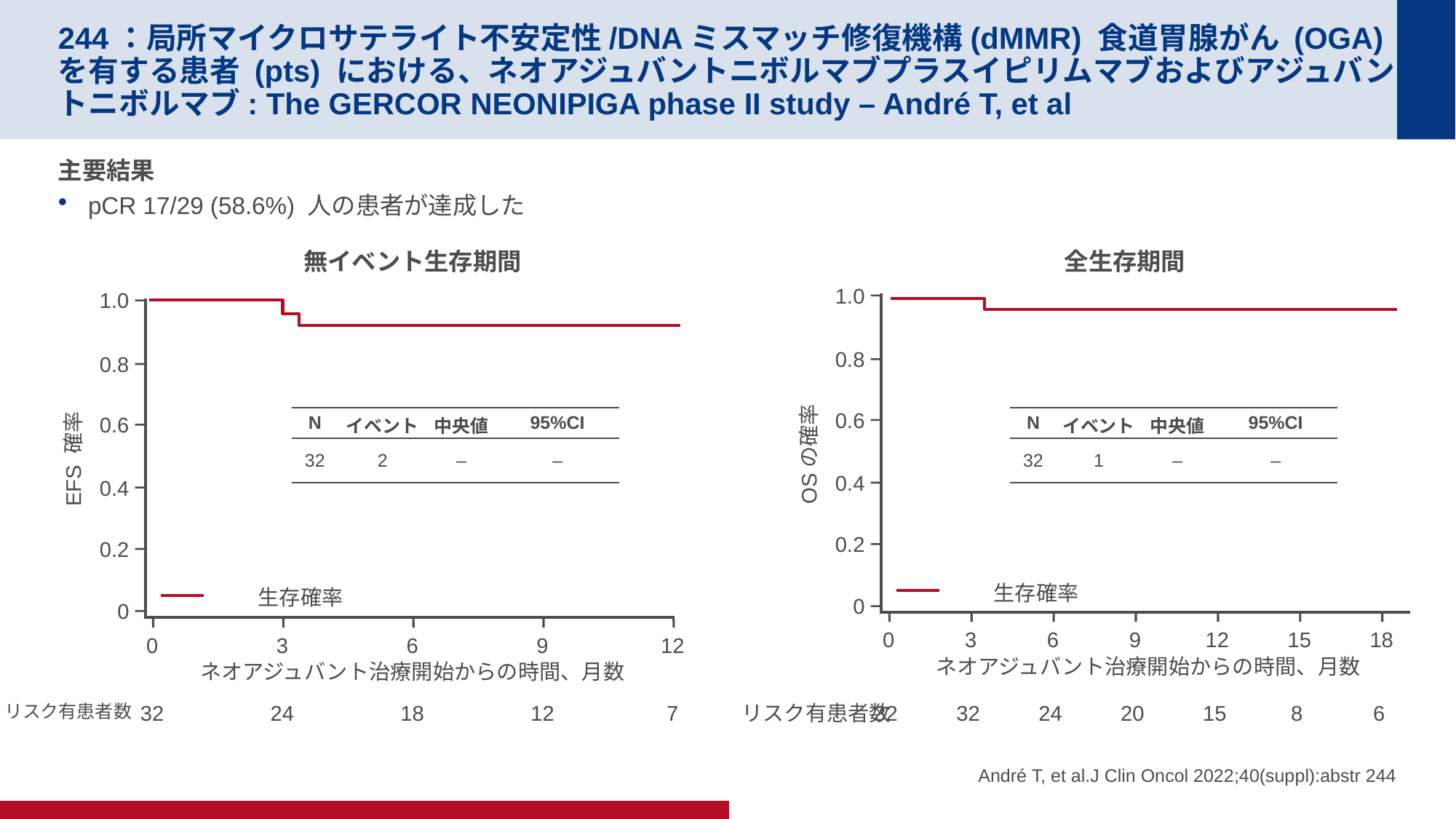

# 244：局所マイクロサテライト不安定性/DNAミスマッチ修復機構(dMMR) 食道胃腺がん (OGA)を有する患者 (pts) における、ネオアジュバントニボルマブプラスイピリムマブおよびアジュバントニボルマブ: The GERCOR NEONIPIGA phase II study – André T, et al
主要結果
pCR 17/29 (58.6%) 人の患者が達成した
無イベント生存期間
全生存期間
1.0

0.8

0.6

OSの確率
0.4

0.2

0

1.0

0.8

0.6

EFS 確率
0.4

0.2

0

| N | イベント | 中央値 | 95%CI |
| --- | --- | --- | --- |
| 32 | 2 | – | – |
| N | イベント | 中央値 | 95%CI |
| --- | --- | --- | --- |
| 32 | 1 | – | – |
生存確率
生存確率

0
3
6
9
12
15
18

0
3
6
9
12
ネオアジュバント治療開始からの時間、月数
ネオアジュバント治療開始からの時間、月数
リスク有患者数
リスク有患者数
32
24
18
12
7
32
32
24
20
15
8
6
André T, et al.J Clin Oncol 2022;40(suppl):abstr 244